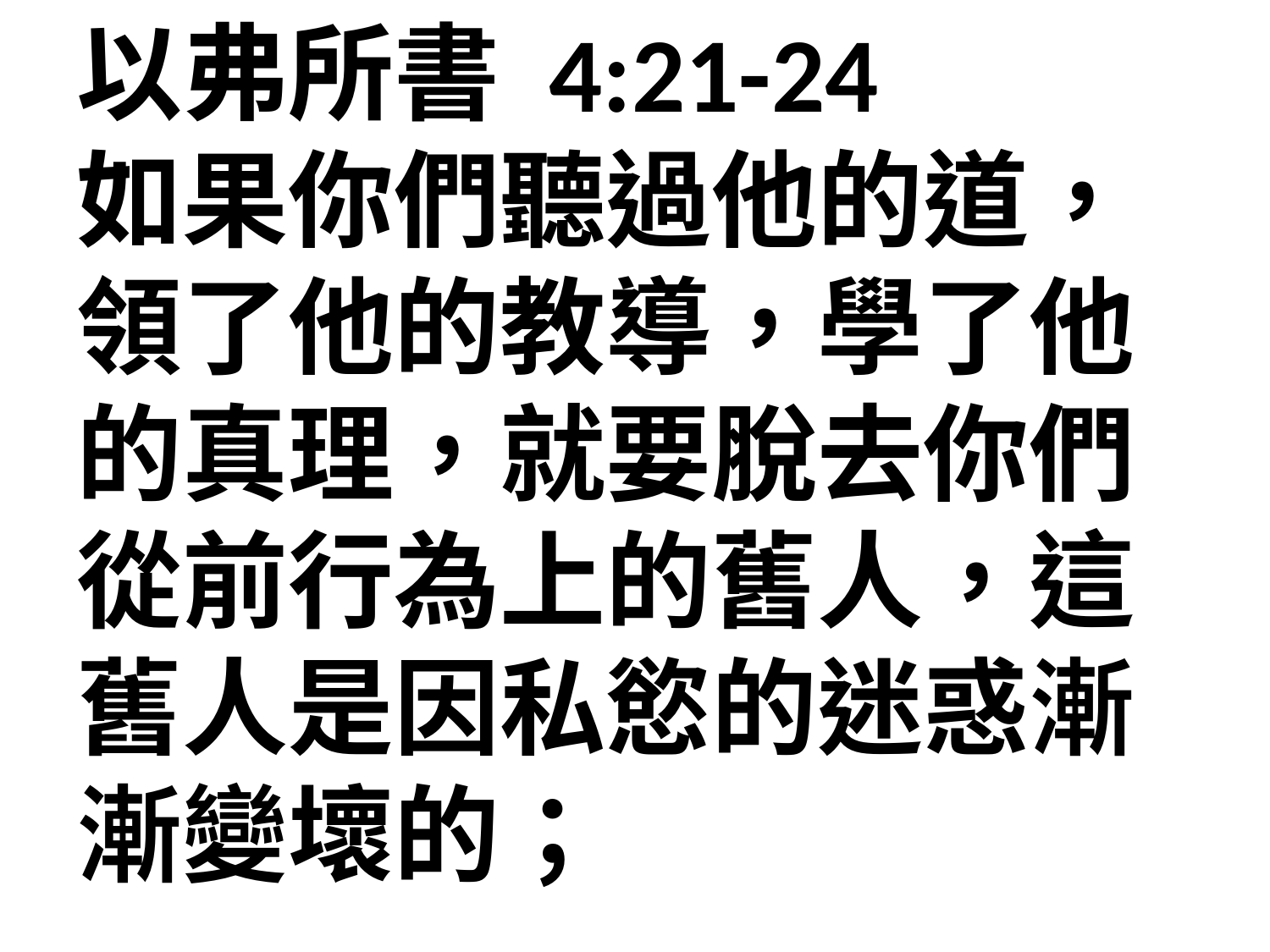

以弗所書 4:21-24
如果你們聽過他的道，領了他的教導，學了他的真理，就要脫去你們從前行為上的舊人，這舊人是因私慾的迷惑漸漸變壞的；

又要將你們的心志改換一新， 並且穿上新人，這新人是照著神的形象造的，有真理的仁義和聖潔。